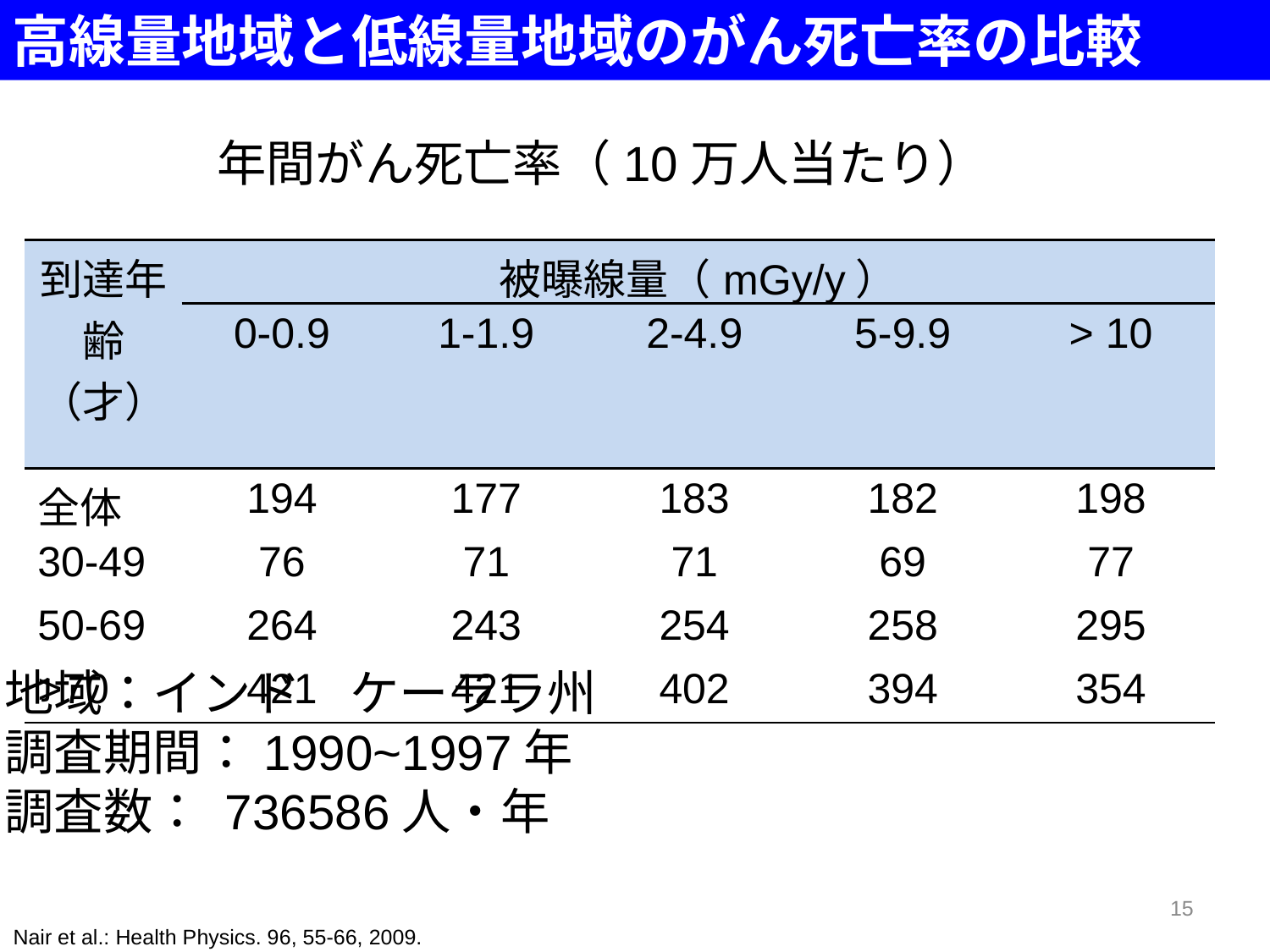

高線量地域と低線量地域のがん死亡率の比較
年間がん死亡率（10万人当たり）
| 到達年齢（才） | 被曝線量（mGy/y） |  |  |  |  |
| --- | --- | --- | --- | --- | --- |
|  | 0-0.9 | 1-1.9 | 2-4.9 | 5-9.9 | > 10 |
| 全体 | 194 | 177 | 183 | 182 | 198 |
| 30-49 | 76 | 71 | 71 | 69 | 77 |
| 50-69 | 264 | 243 | 254 | 258 | 295 |
| >70 | 421 | 421 | 402 | 394 | 354 |
地域：インド　ケーララ州
調査期間：1990~1997年
調査数： 736586人・年
15
Nair et al.: Health Physics. 96, 55-66, 2009.